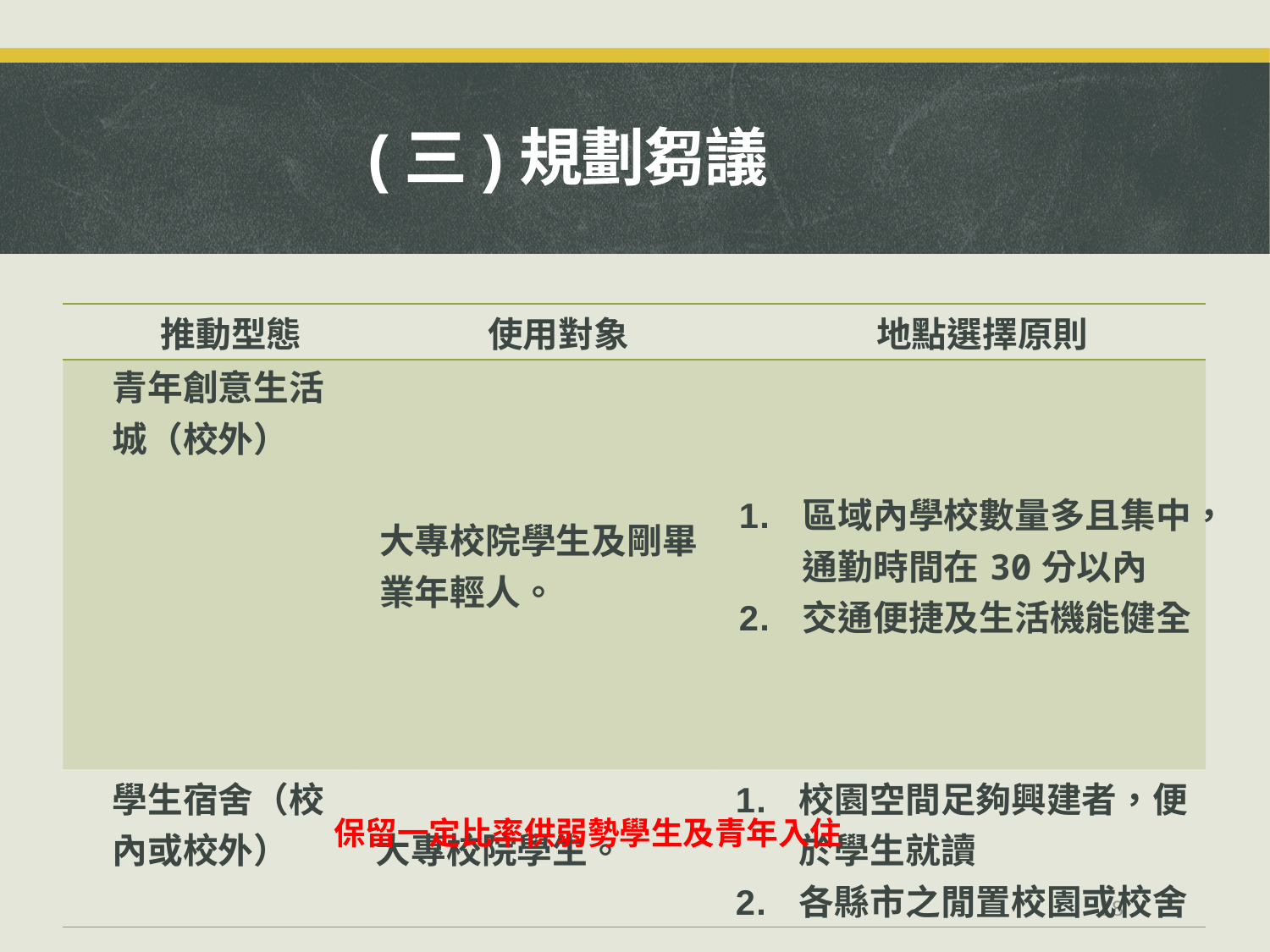

# (三)規劃芻議

| 推動型態 | 使用對象 | 地點選擇原則 |
| --- | --- | --- |
| 青年創意生活城（校外） | 大專校院學生及剛畢業年輕人。 | 區域內學校數量多且集中，通勤時間在30分以內 交通便捷及生活機能健全 |
| 學生宿舍（校內或校外） | 大專校院學生。 | 校園空間足夠興建者，便於學生就讀 各縣市之閒置校園或校舍 |
保留一定比率供弱勢學生及青年入住
18